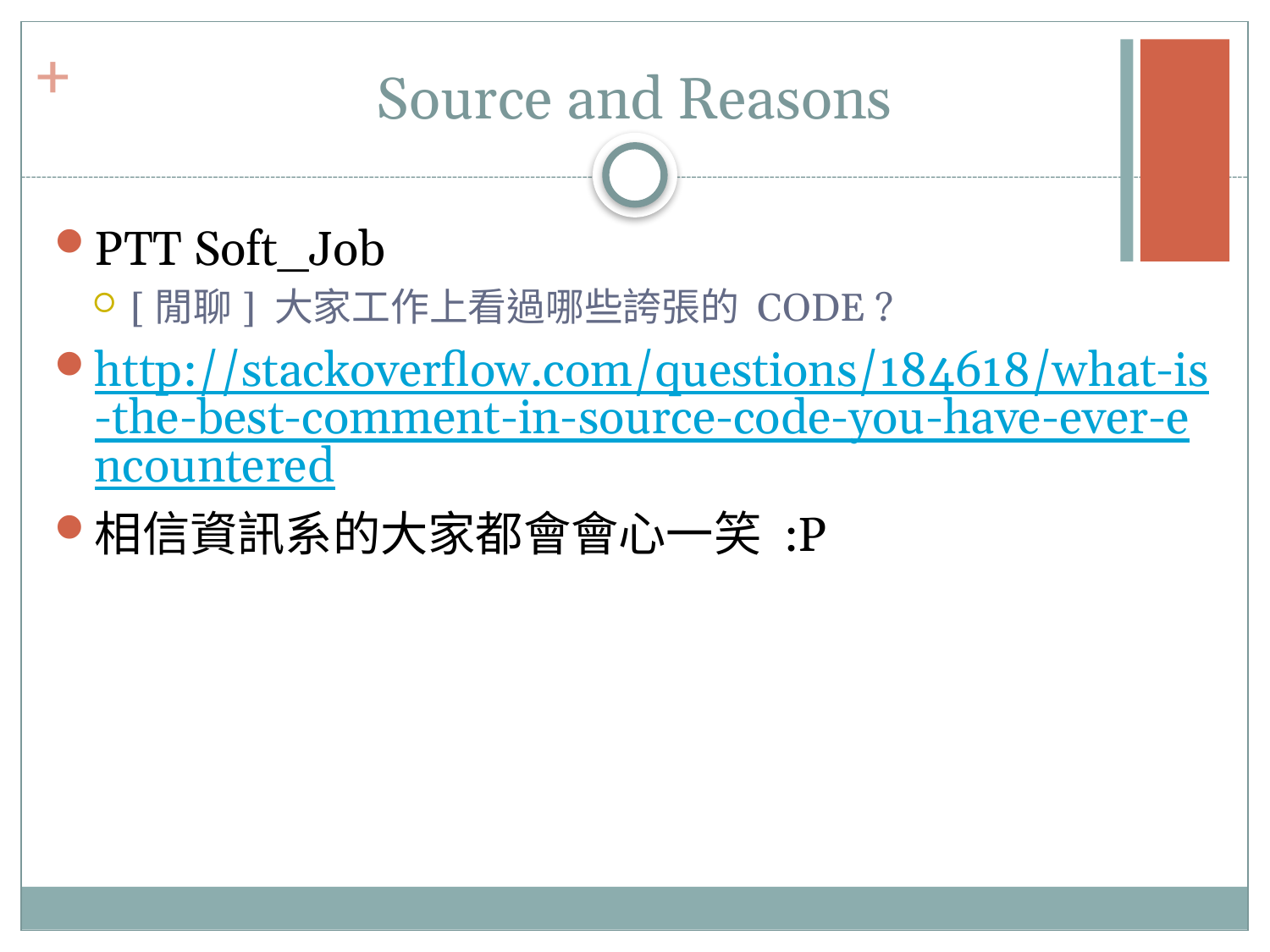

# Source and Reasons
PTT Soft_Job
[閒聊] 大家工作上看過哪些誇張的 CODE ?
http://stackoverflow.com/questions/184618/what-is-the-best-comment-in-source-code-you-have-ever-encountered
相信資訊系的大家都會會心一笑 :P